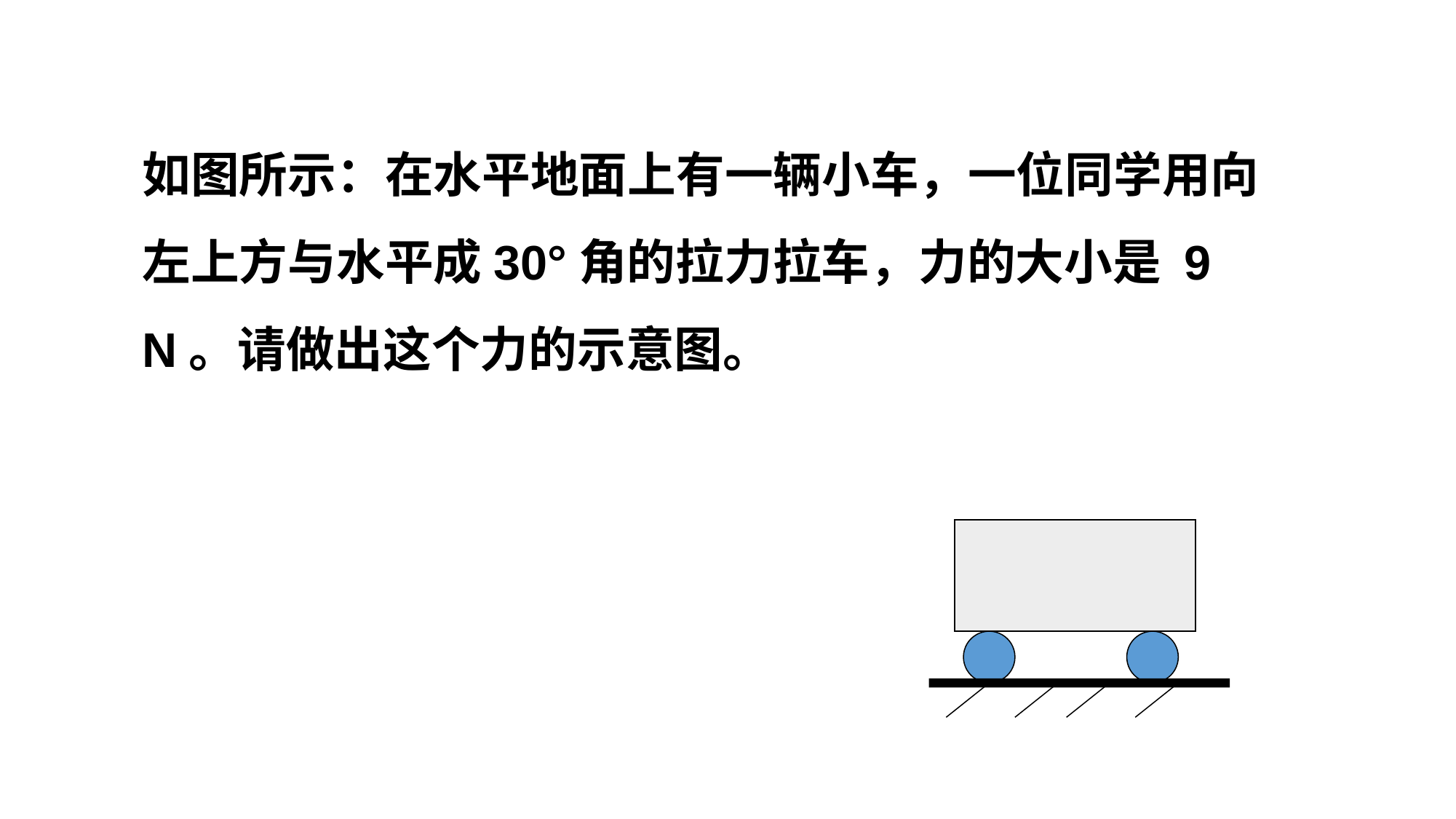

如图所示：在水平地面上有一辆小车，一位同学用向左上方与水平成30°角的拉力拉车，力的大小是 9 N。请做出这个力的示意图。